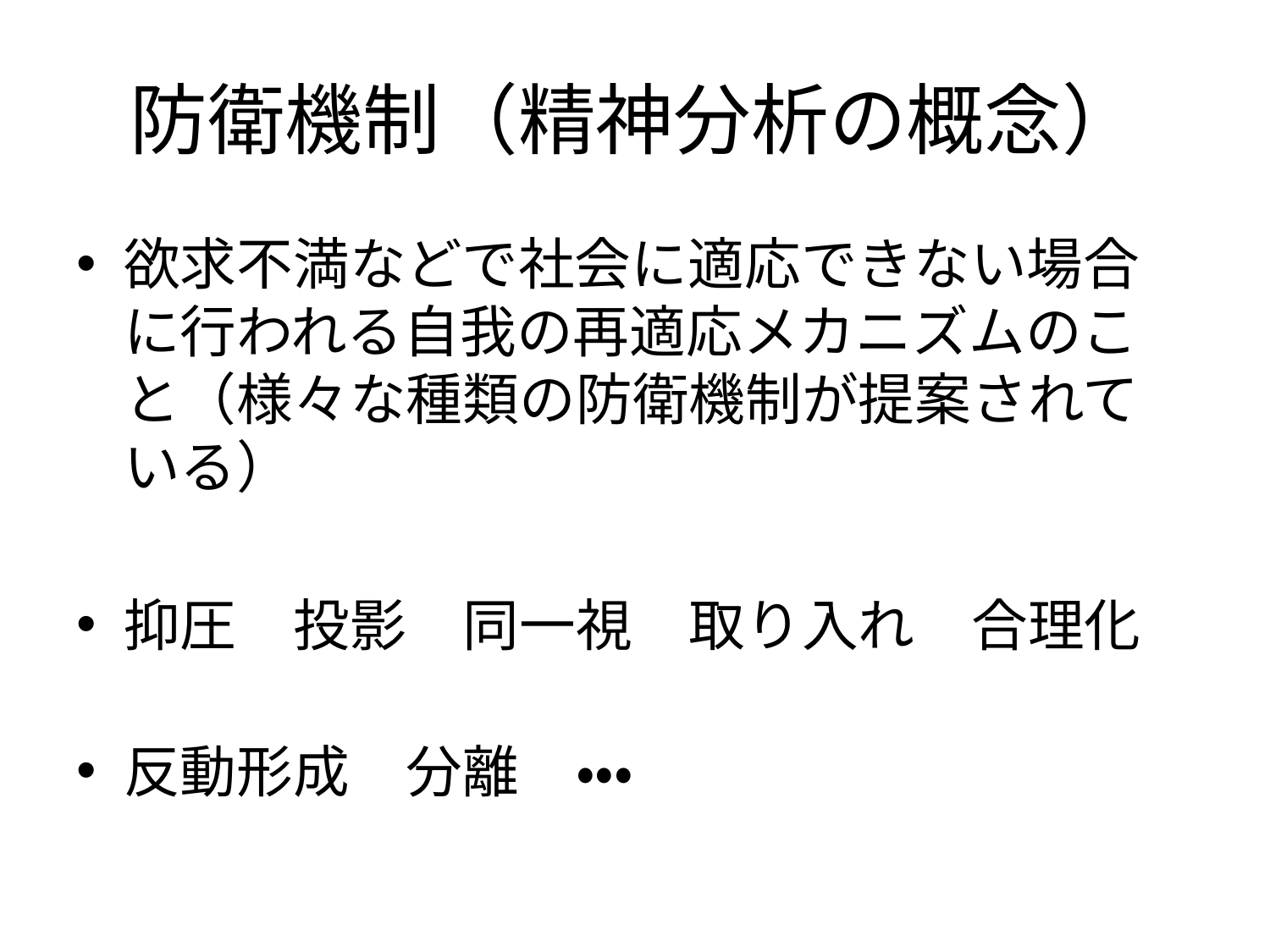

# 防衛機制（精神分析の概念）
欲求不満などで社会に適応できない場合に行われる自我の再適応メカニズムのこと（様々な種類の防衛機制が提案されている）

抑圧　投影　同一視　取り入れ　合理化
反動形成　分離　・・・